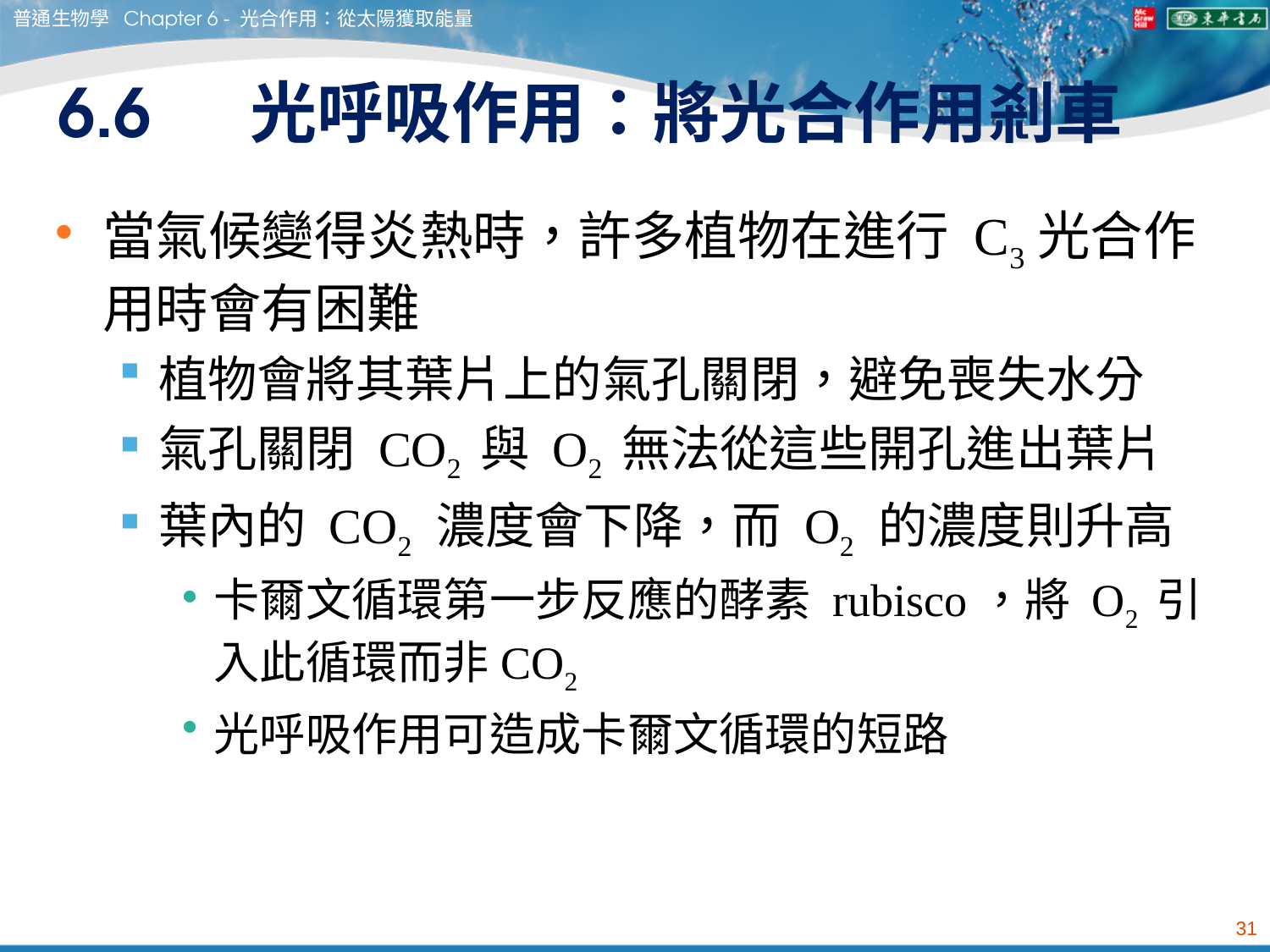

普通生物學  Chapter 6 - 光合作用：從太陽獲取能量
# 6.6　 光呼吸作用：將光合作用剎車
當氣候變得炎熱時，許多植物在進行 C3光合作用時會有困難
植物會將其葉片上的氣孔關閉，避免喪失水分
氣孔關閉 CO2 與 O2 無法從這些開孔進出葉片
葉內的 CO2 濃度會下降，而 O2 的濃度則升高
卡爾文循環第一步反應的酵素 rubisco，將 O2 引入此循環而非CO2
光呼吸作用可造成卡爾文循環的短路
31